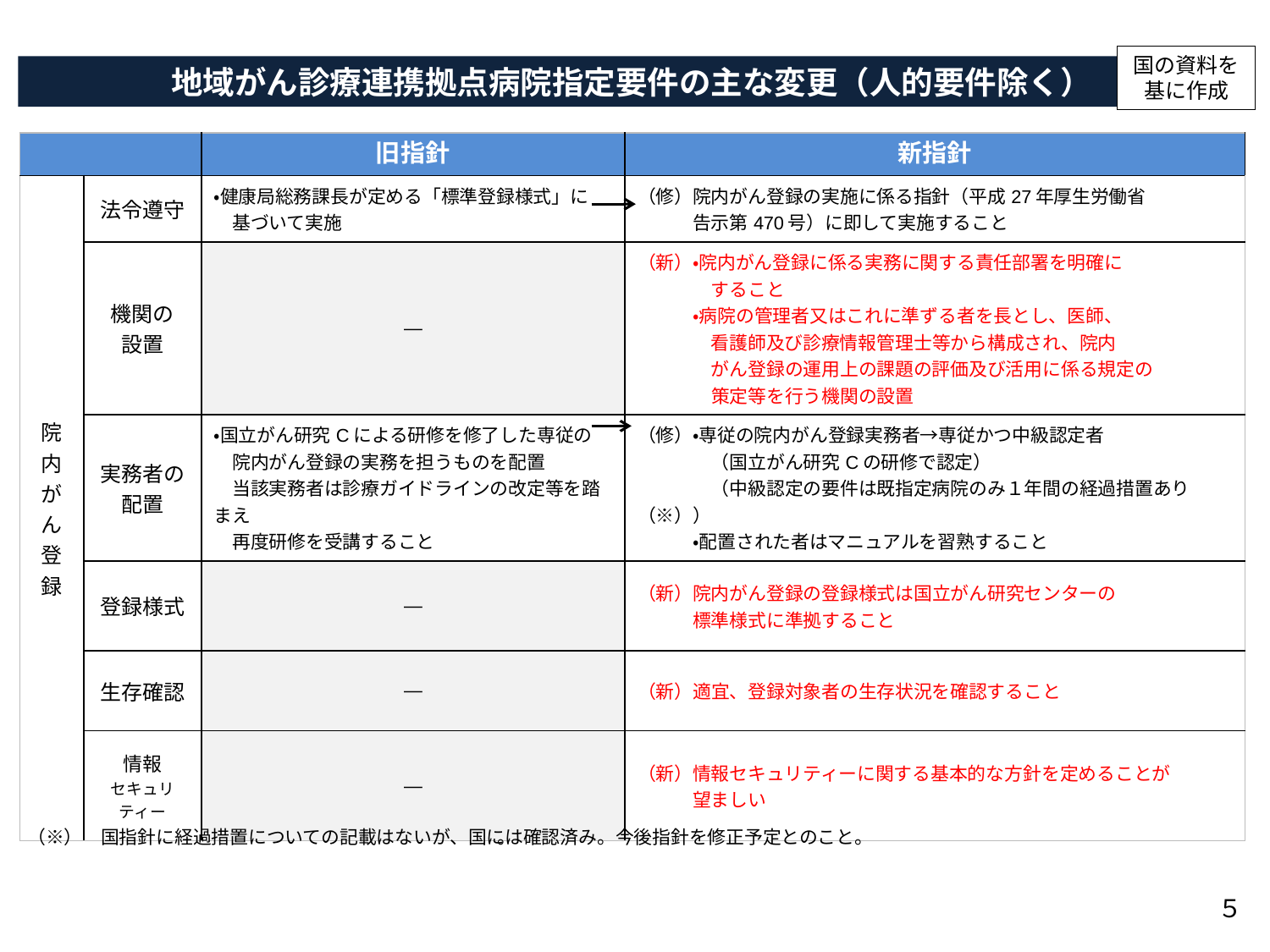

国の資料を
基に作成
地域がん診療連携拠点病院指定要件の主な変更（人的要件除く）
|  |  | 旧指針 | 新指針 |
| --- | --- | --- | --- |
| 院 内 が ん 登 録 | 法令遵守 | ・健康局総務課長が定める「標準登録様式」に 　基づいて実施 | （修）院内がん登録の実施に係る指針（平成27年厚生労働省 　　　告示第470号）に即して実施すること |
|  | 機関の 設置 | ― | （新）・院内がん登録に係る実務に関する責任部署を明確に 　　　　すること 　　　・病院の管理者又はこれに準ずる者を長とし、医師、 　　　　看護師及び診療情報管理士等から構成され、院内 　　　　がん登録の運用上の課題の評価及び活用に係る規定の 　　　　策定等を行う機関の設置 |
|  | 実務者の配置 | ・国立がん研究Cによる研修を修了した専従の 　院内がん登録の実務を担うものを配置 　当該実務者は診療ガイドラインの改定等を踏まえ 　再度研修を受講すること | （修）・専従の院内がん登録実務者→専従かつ中級認定者 　　　　（国立がん研究Cの研修で認定） 　　　　（中級認定の要件は既指定病院のみ１年間の経過措置あり（※）） 　　　・配置された者はマニュアルを習熟すること |
|  | 登録様式 | ― | （新）院内がん登録の登録様式は国立がん研究センターの 　　　標準様式に準拠すること |
|  | 生存確認 | ― | （新）適宜、登録対象者の生存状況を確認すること |
|  | 情報 セキュリティー | ― | （新）情報セキュリティーに関する基本的な方針を定めることが 　　　望ましい |
（※）　国指針に経過措置についての記載はないが、国には確認済み。今後指針を修正予定とのこと。
。
５